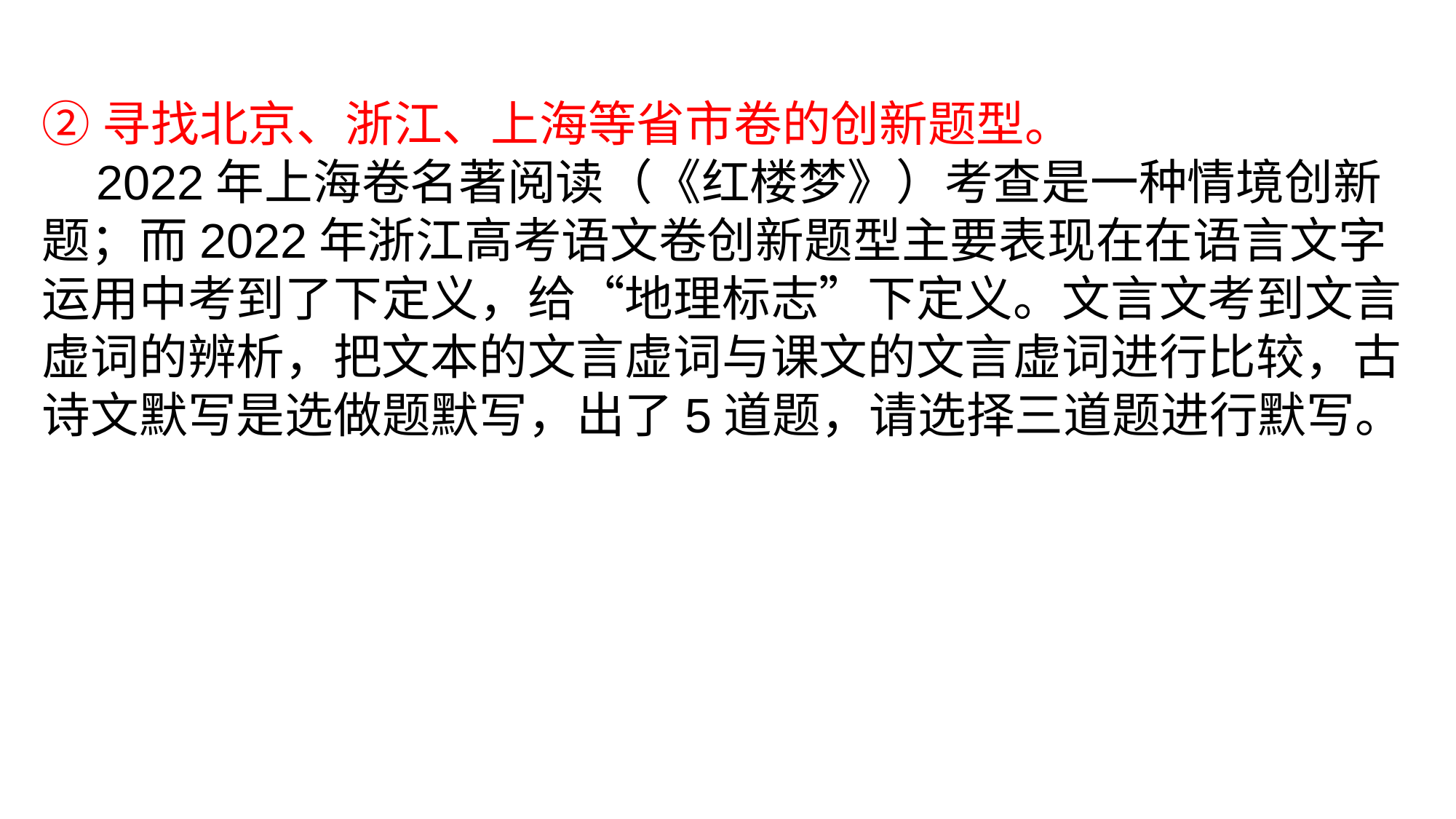

②寻找北京、浙江、上海等省市卷的创新题型。
2022年上海卷名著阅读（《红楼梦》）考查是一种情境创新题；而2022年浙江高考语文卷创新题型主要表现在在语言文字运用中考到了下定义，给“地理标志”下定义。文言文考到文言虚词的辨析，把文本的文言虚词与课文的文言虚词进行比较，古诗文默写是选做题默写，出了5道题，请选择三道题进行默写。